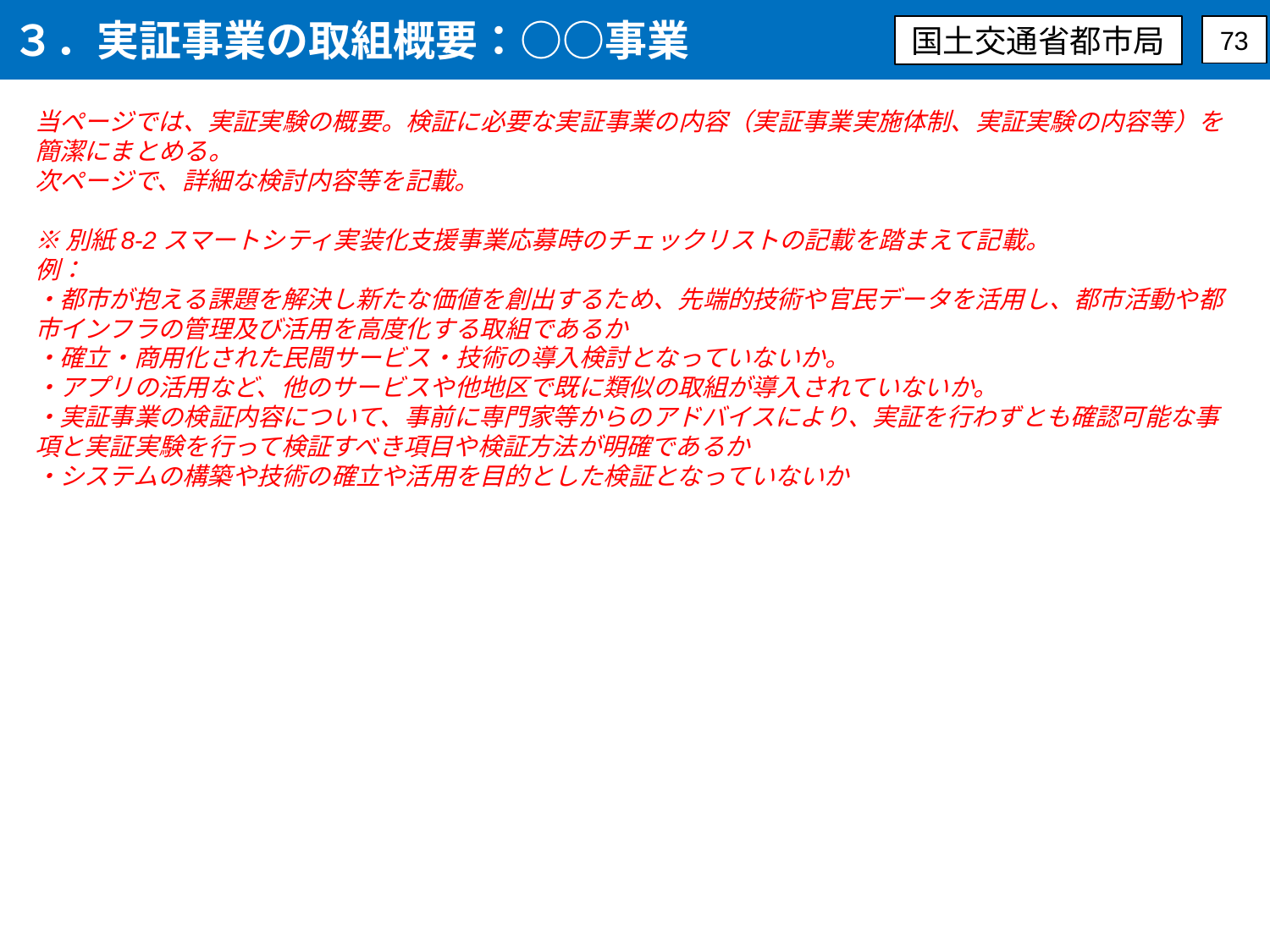

３．実証事業の取組概要：○○事業
国土交通省都市局
73
当ページでは、実証実験の概要。検証に必要な実証事業の内容（実証事業実施体制、実証実験の内容等）を簡潔にまとめる。
次ページで、詳細な検討内容等を記載。

※別紙8-2スマートシティ実装化支援事業応募時のチェックリストの記載を踏まえて記載。
例：
・都市が抱える課題を解決し新たな価値を創出するため、先端的技術や官民データを活用し、都市活動や都市インフラの管理及び活用を高度化する取組であるか
・確立・商用化された民間サービス・技術の導入検討となっていないか。
・アプリの活用など、他のサービスや他地区で既に類似の取組が導入されていないか。
・実証事業の検証内容について、事前に専門家等からのアドバイスにより、実証を行わずとも確認可能な事項と実証実験を行って検証すべき項目や検証方法が明確であるか
・システムの構築や技術の確立や活用を目的とした検証となっていないか